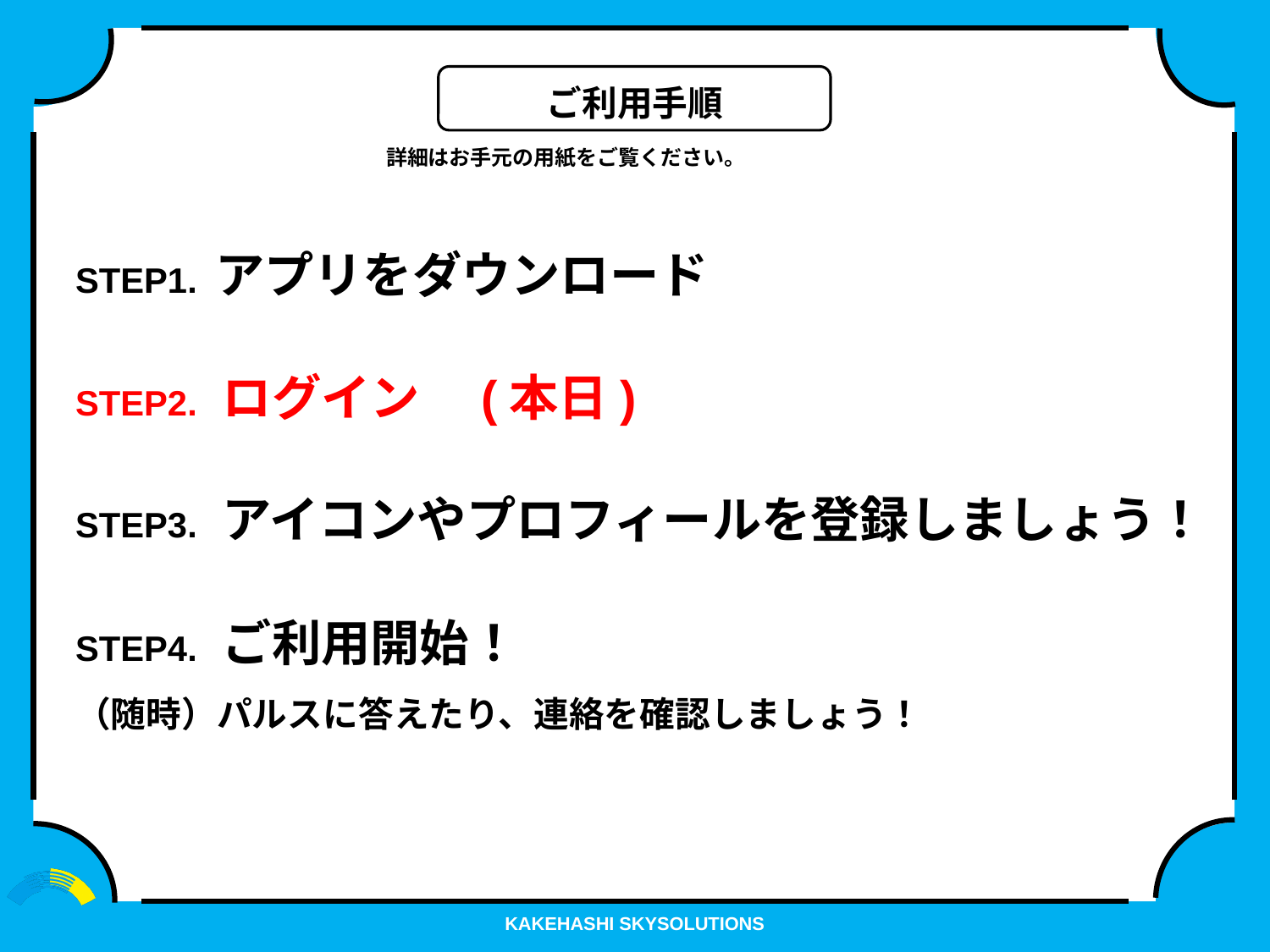

ご利用手順
詳細はお手元の用紙をご覧ください。
STEP1. アプリをダウンロード

STEP2. ログイン　(本日)

STEP3. アイコンやプロフィールを登録しましょう！

STEP4. ご利用開始！
（随時）パルスに答えたり、連絡を確認しましょう！